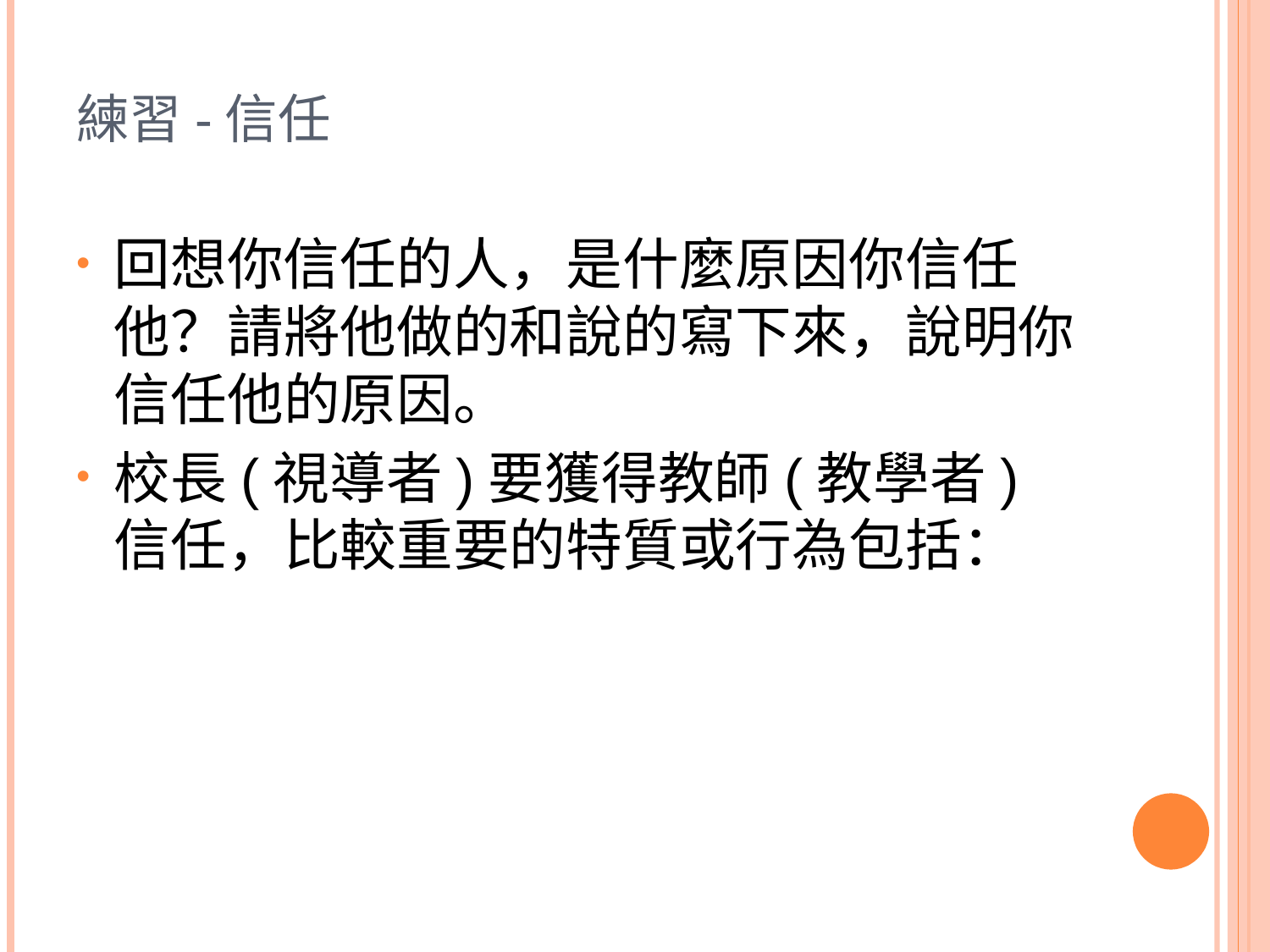

# 練習-信任
回想你信任的人，是什麼原因你信任他？請將他做的和說的寫下來，說明你信任他的原因。
校長(視導者)要獲得教師(教學者)信任，比較重要的特質或行為包括：